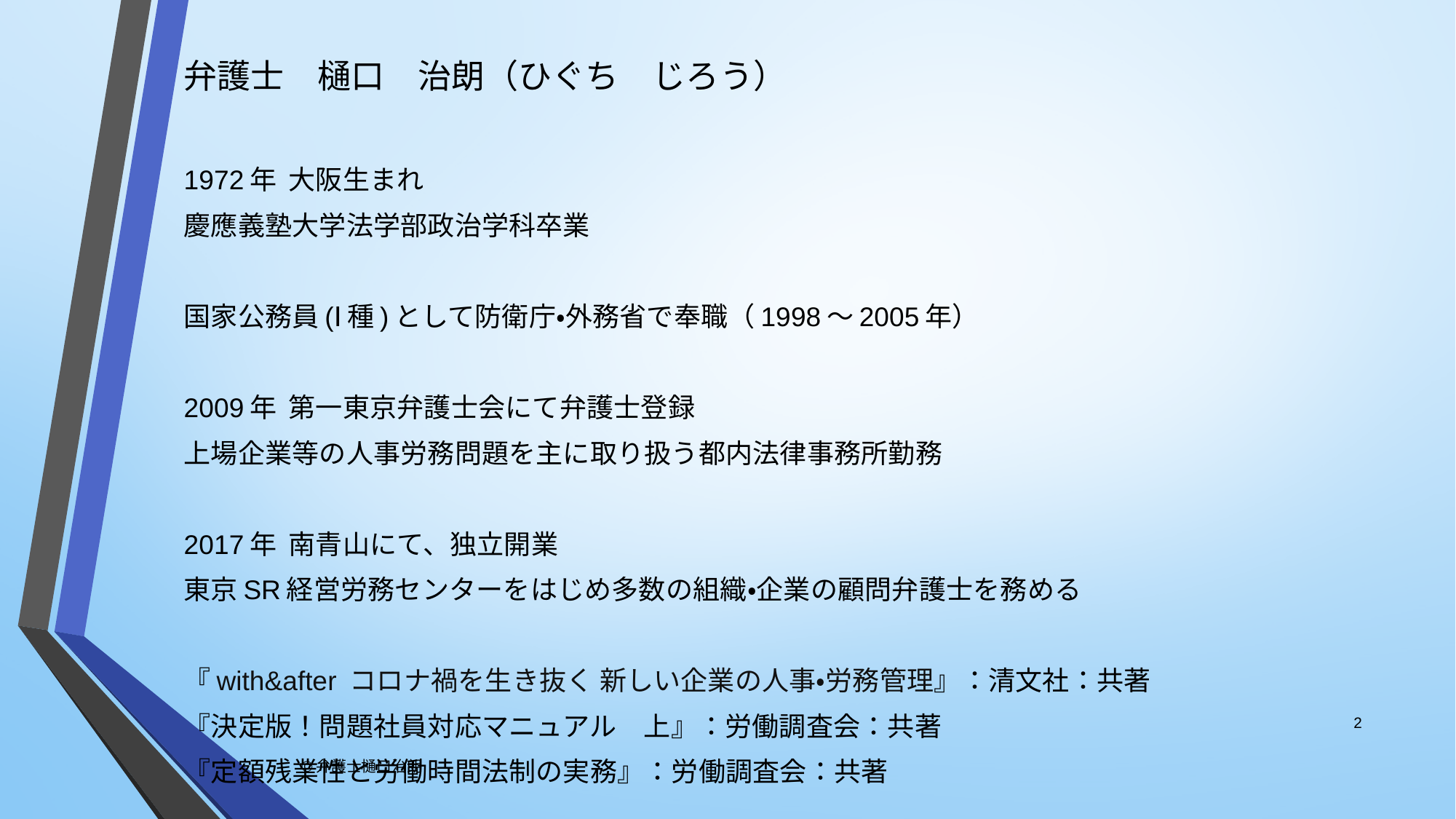

弁護士　樋口　治朗（ひぐち　じろう）

1972年  大阪生まれ
慶應義塾大学法学部政治学科卒業

国家公務員(Ⅰ種)として防衛庁・外務省で奉職（1998〜2005年）

2009年  第一東京弁護士会にて弁護士登録
上場企業等の人事労務問題を主に取り扱う都内法律事務所勤務

2017年  南青山にて、独立開業
東京SR経営労務センターをはじめ多数の組織・企業の顧問弁護士を務める

『with&after コロナ禍を生き抜く 新しい企業の人事・労務管理』：清文社：共著
『決定版！問題社員対応マニュアル　上』：労働調査会：共著
『定額残業性と労働時間法制の実務』：労働調査会：共著

2
©弁護士樋口治朗